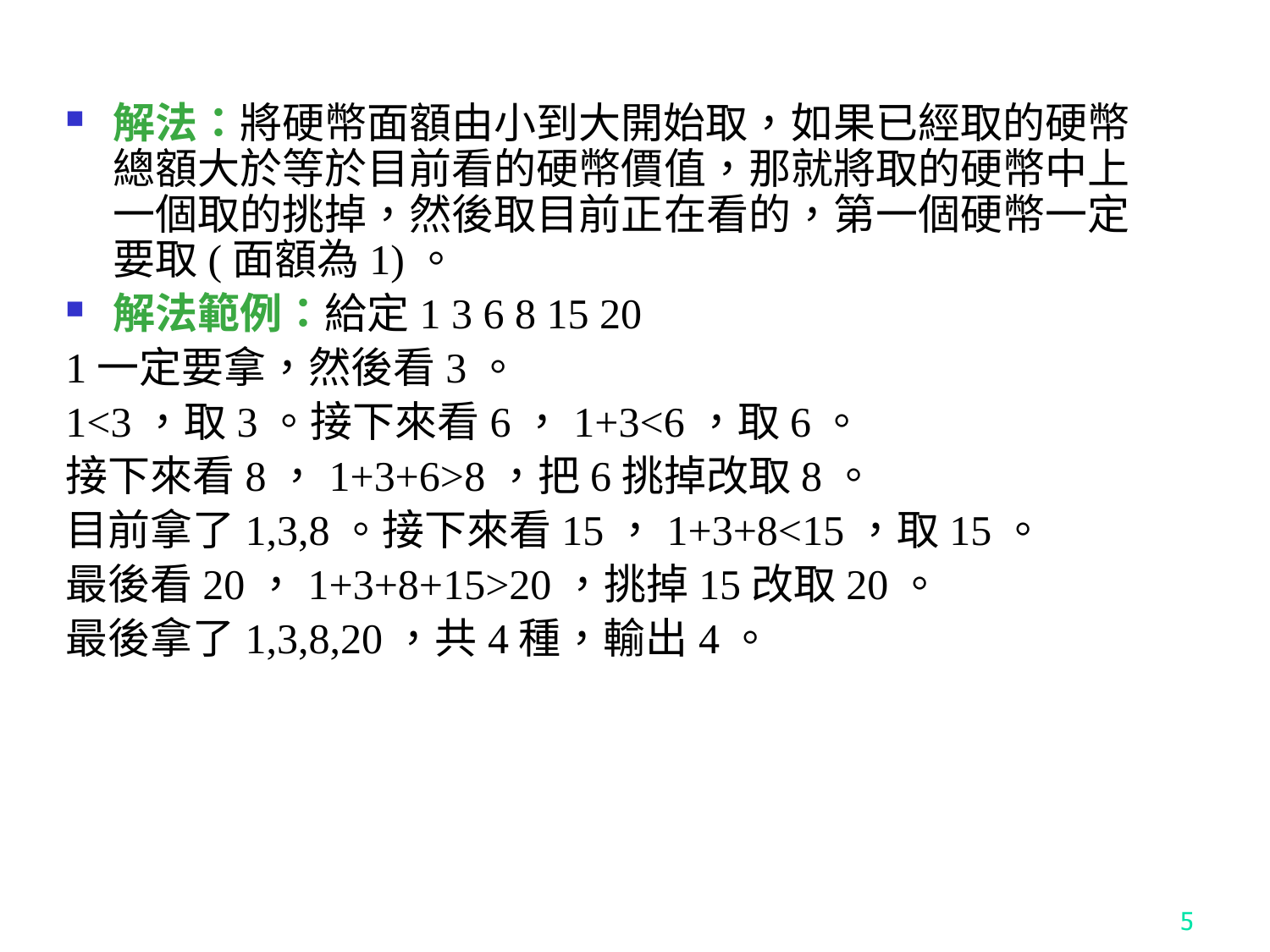

解法：將硬幣面額由小到大開始取，如果已經取的硬幣總額大於等於目前看的硬幣價值，那就將取的硬幣中上一個取的挑掉，然後取目前正在看的，第一個硬幣一定要取(面額為1)。
解法範例：給定1 3 6 8 15 20
1一定要拿，然後看3。
1<3，取3。接下來看6，1+3<6，取6。
接下來看8，1+3+6>8，把6挑掉改取8。
目前拿了1,3,8。接下來看15，1+3+8<15，取15。
最後看20，1+3+8+15>20，挑掉15改取20。
最後拿了1,3,8,20，共4種，輸出4。
5